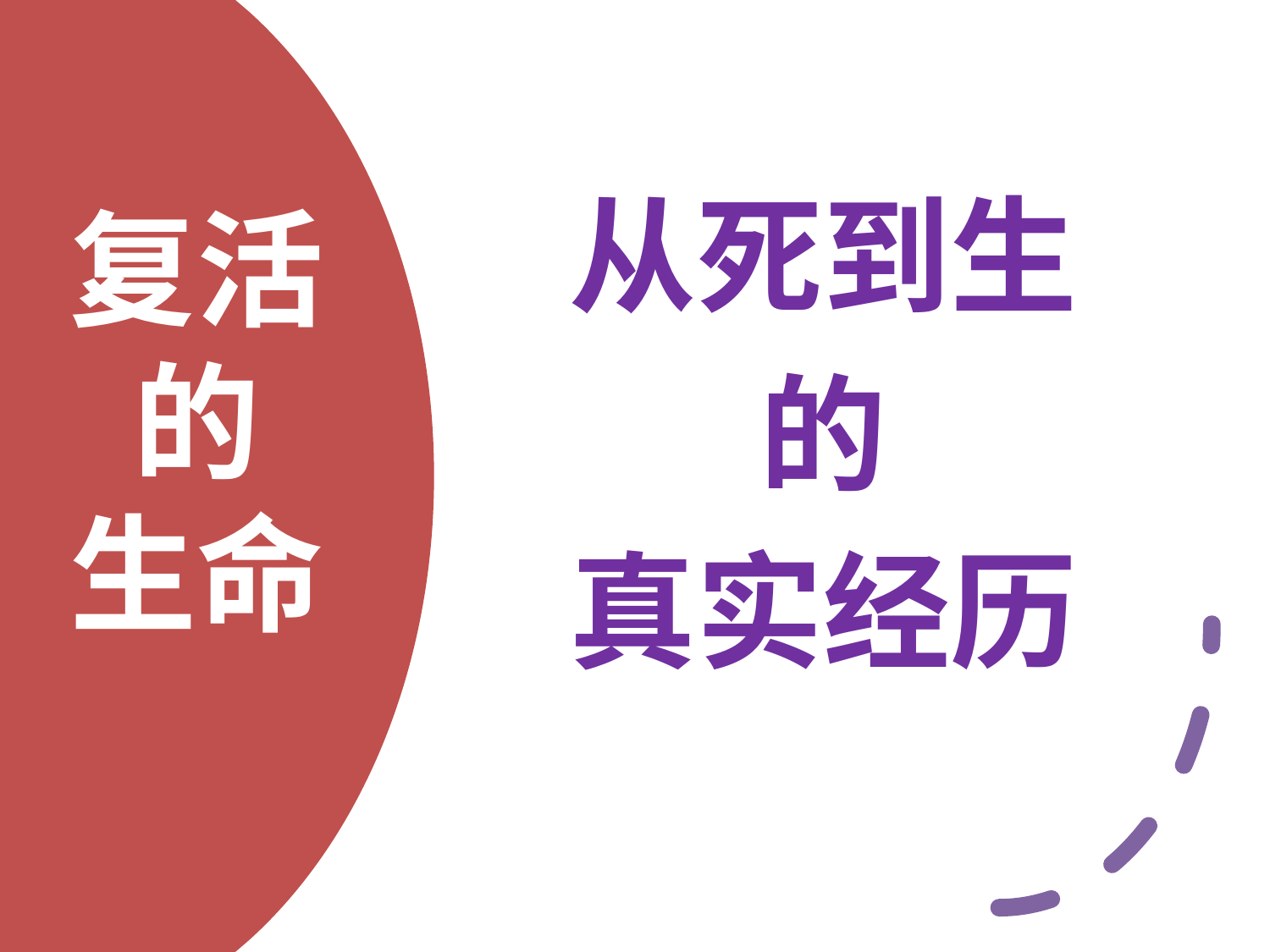

# 复活 的 生命
从死到生
的
真实经历